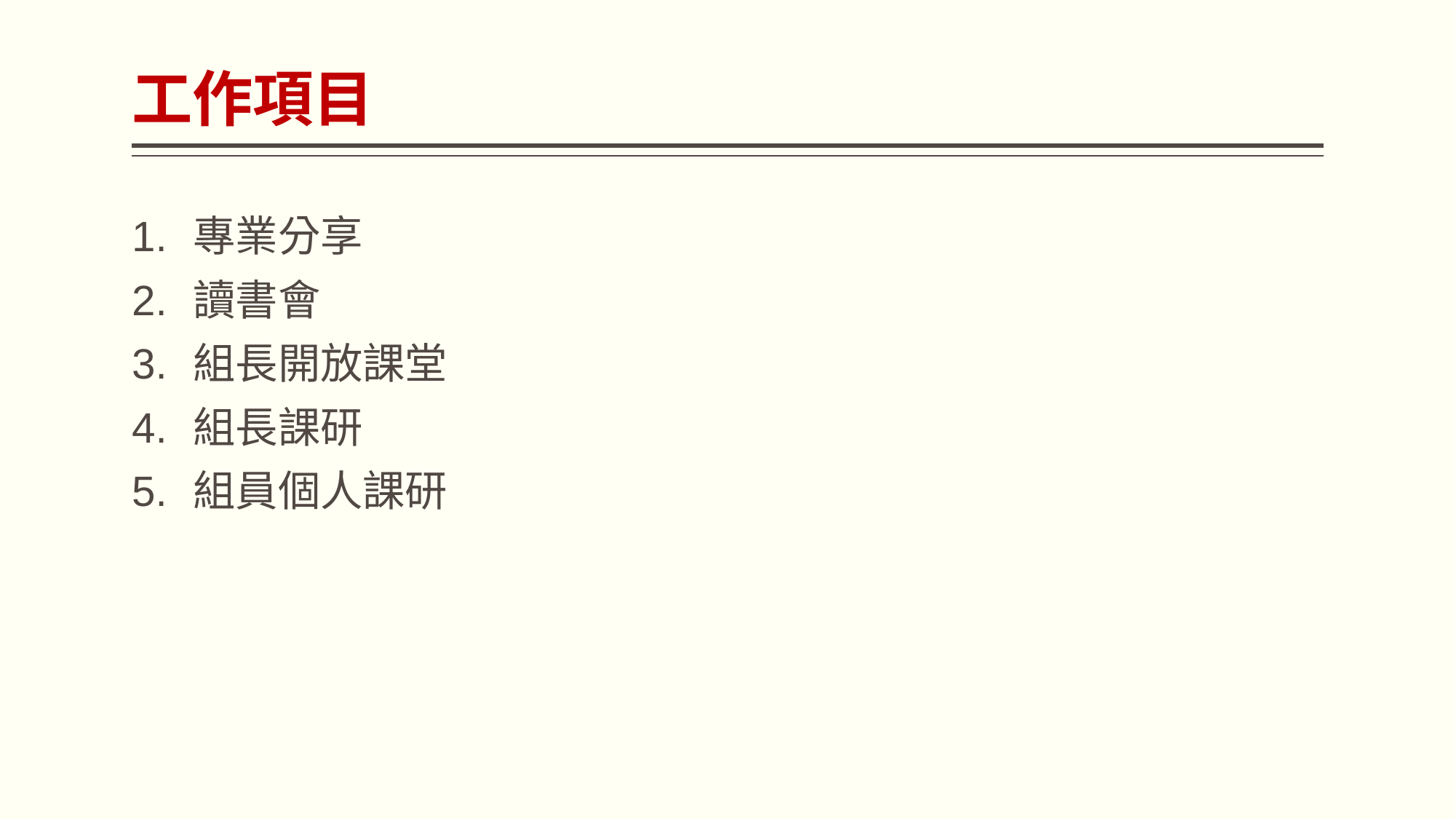

# 工作項目
專業分享
讀書會
組長開放課堂
組長課研
組員個人課研